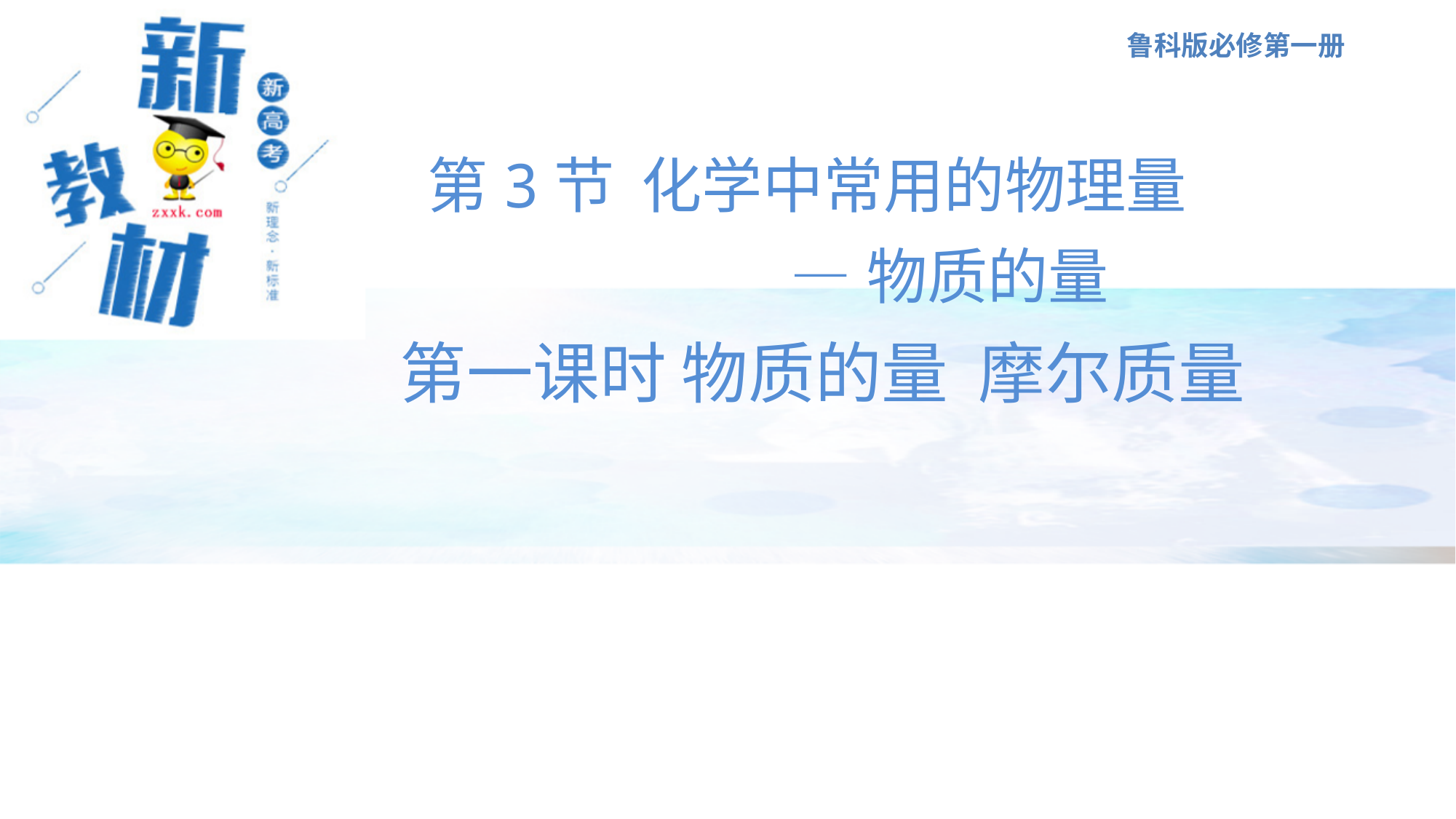

鲁科版必修第一册
创原家独
第3节  化学中常用的物理量
                     —物质的量
 第一课时 物质的量  摩尔质量